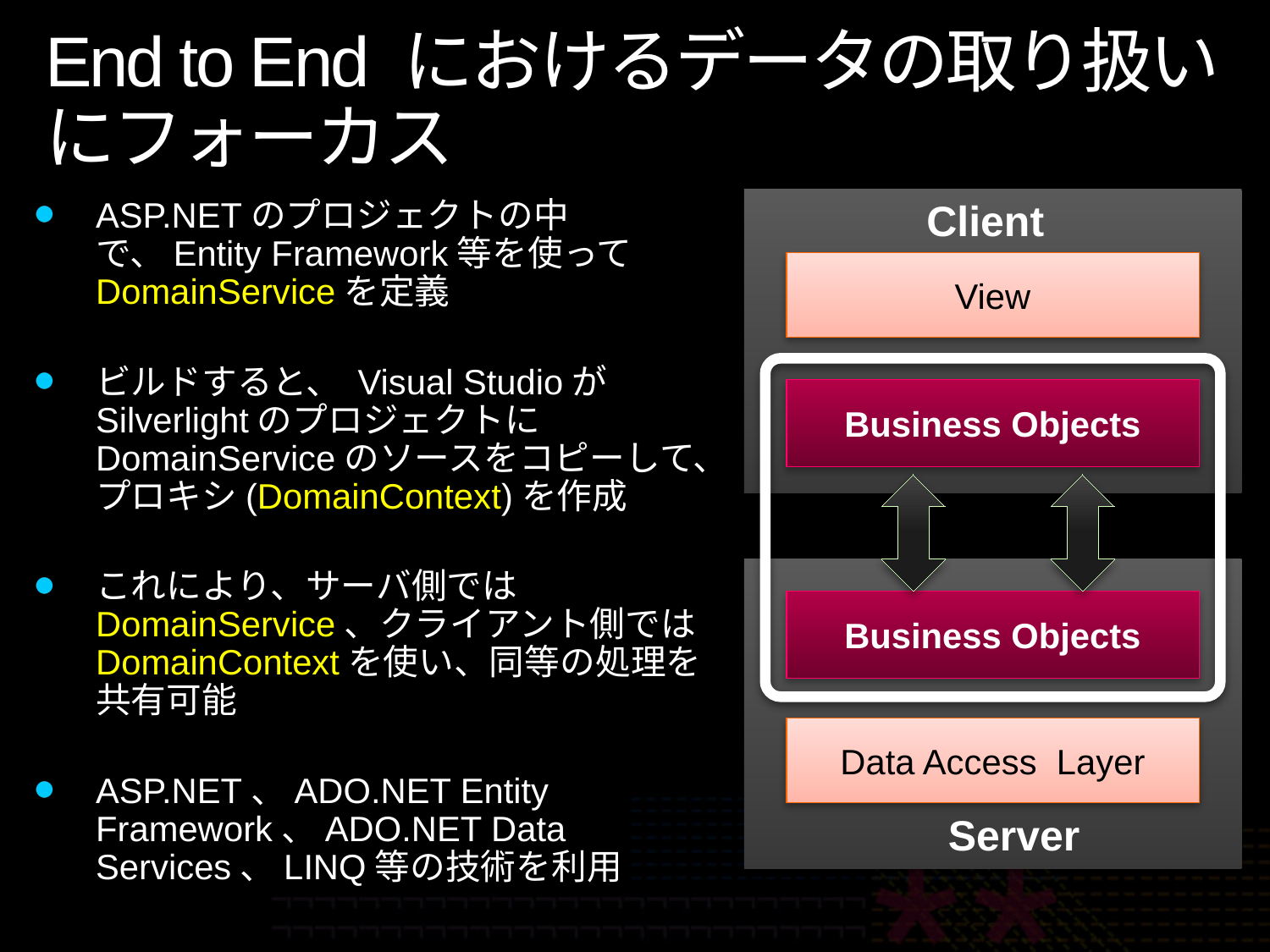

# End to End におけるデータの取り扱いにフォーカス
Client

ASP.NETのプロジェクトの中で、Entity Framework等を使ってDomainServiceを定義

ビルドすると、 Visual StudioがSilverlightのプロジェクトにDomainServiceのソースをコピーして、プロキシ(DomainContext)を作成

これにより、サーバ側ではDomainService、クライアント側ではDomainContextを使い、同等の処理を共有可能

ASP.NET、ADO.NET Entity Framework、ADO.NET Data Services、LINQ等の技術を利用
View

Business Objects

Business Objects
Data Access  Layer
Server